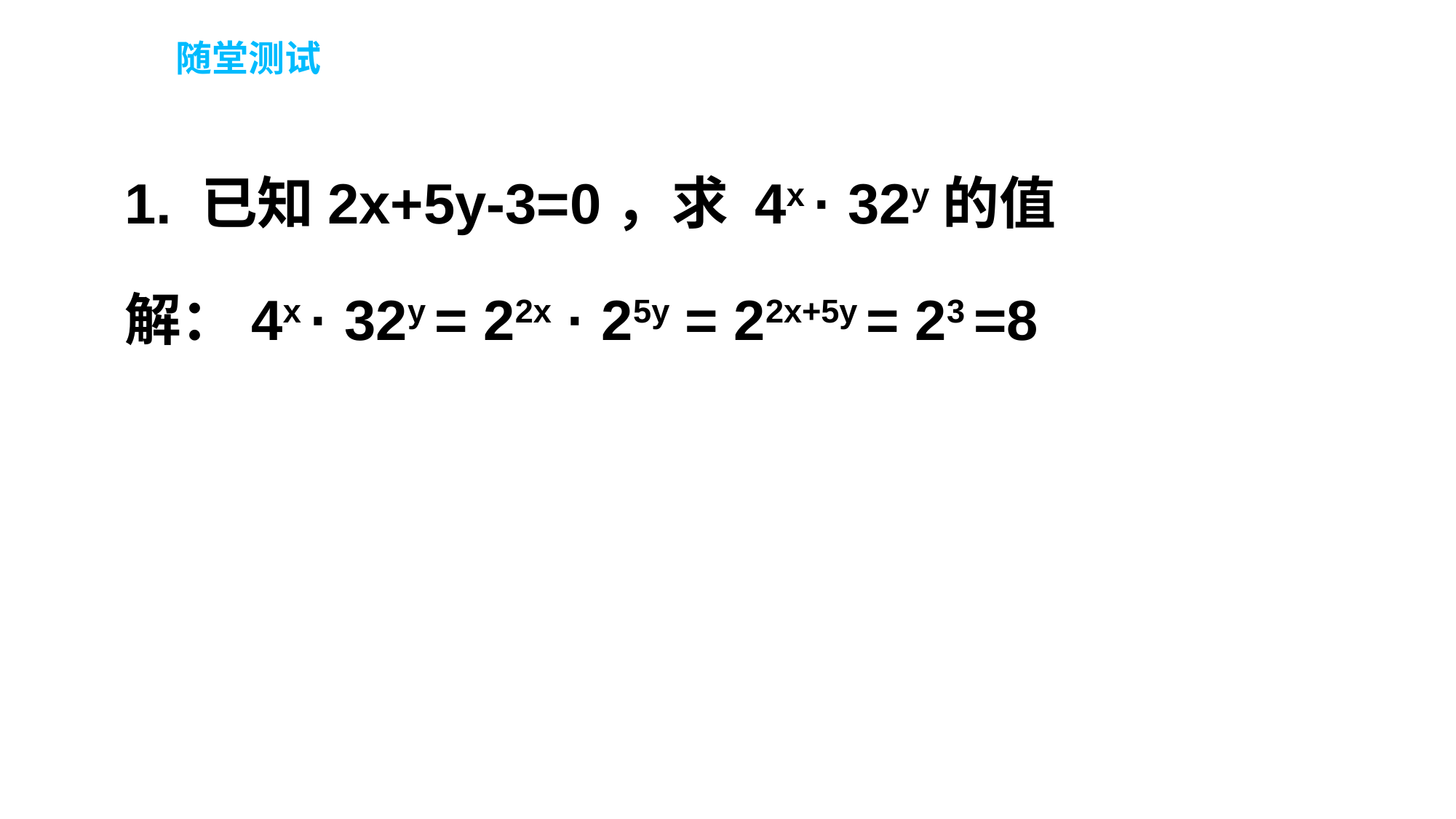

随堂测试
1. 已知2x+5y-3=0，求 4x · 32y的值
解：4x · 32y = 22x · 25y = 22x+5y = 23 =8